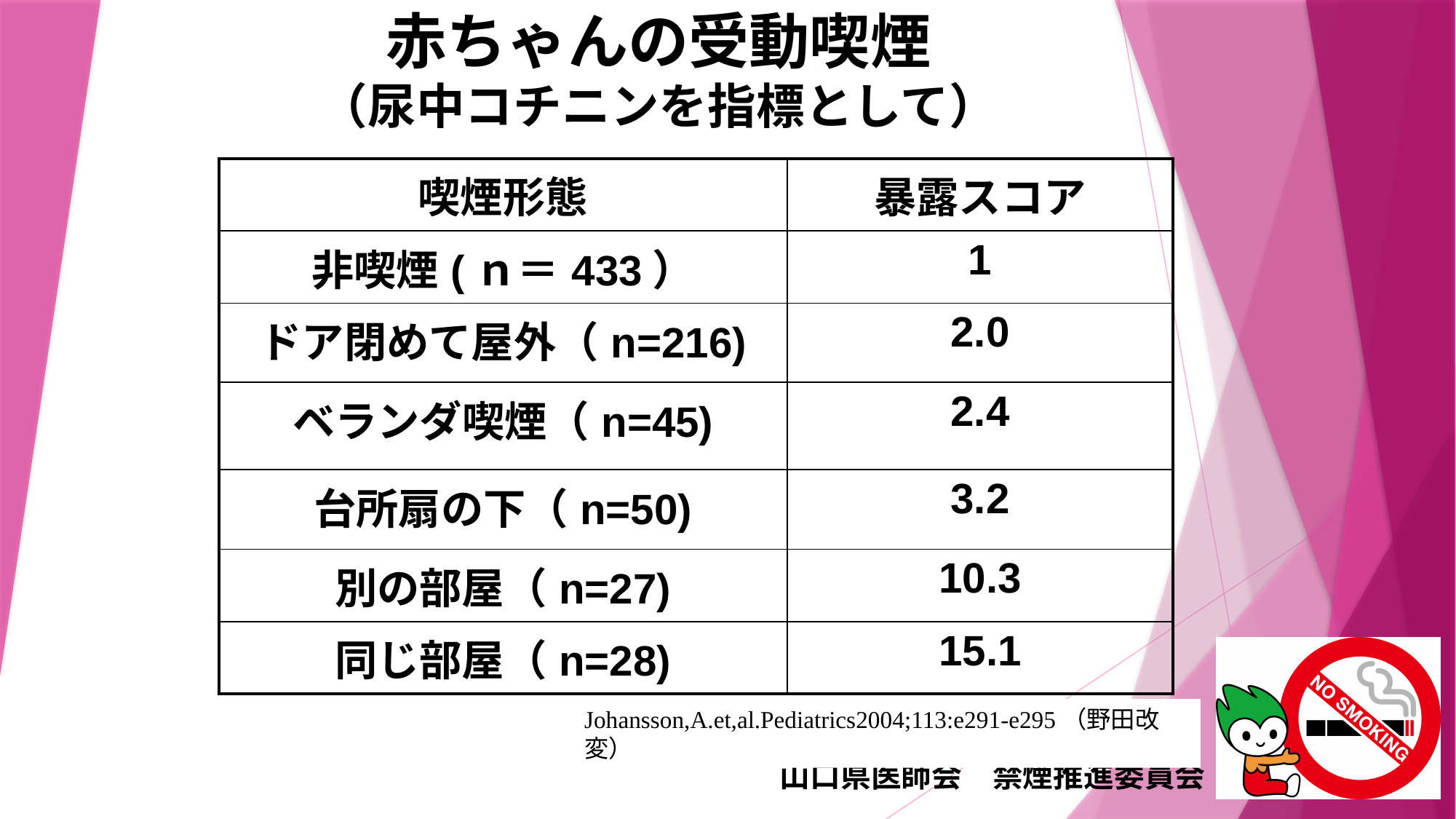

赤ちゃんの受動喫煙
（尿中コチニンを指標として）
| 喫煙形態 | 暴露スコア |
| --- | --- |
| 非喫煙(ｎ＝433） | 1 |
| ドア閉めて屋外（n=216) | 2.0 |
| ベランダ喫煙（n=45) | 2.4 |
| 台所扇の下（n=50) | 3.2 |
| 別の部屋（n=27) | 10.3 |
| 同じ部屋（n=28) | 15.1 |
Johansson,A.et,al.Pediatrics2004;113:e291-e295（野田改変）
6